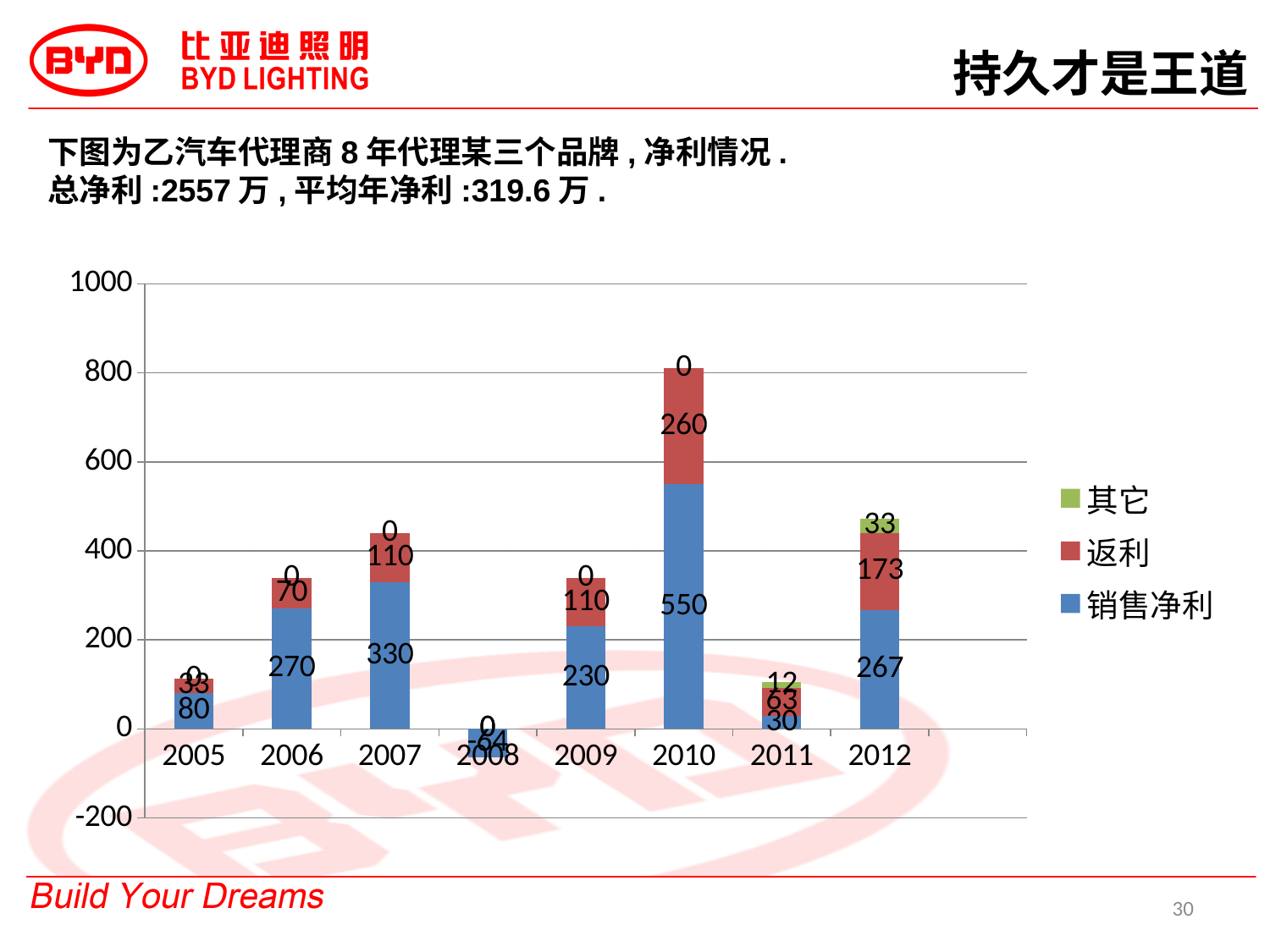

持久才是王道
下图为乙汽车代理商8年代理某三个品牌,净利情况.
总净利:2557万,平均年净利:319.6万.

### Chart

| Category | 销售净利 | 返利 | 其它 |
|---|---|---|---|
| 2005 | 80.0 | 33.0 | 0.0 |
| 2006 | 270.0 | 70.0 | 0.0 |
| 2007 | 330.0 | 110.0 | 0.0 |
| 2008 | -64.0 | 0.0 | 0.0 |
| 2009 | 230.0 | 110.0 | 0.0 |
| 2010 | 550.0 | 260.0 | 0.0 |
| 2011 | 30.0 | 63.0 | 12.0 |
| 2012 | 267.0 | 173.0 | 33.0 |
|  | None | None | None |
30